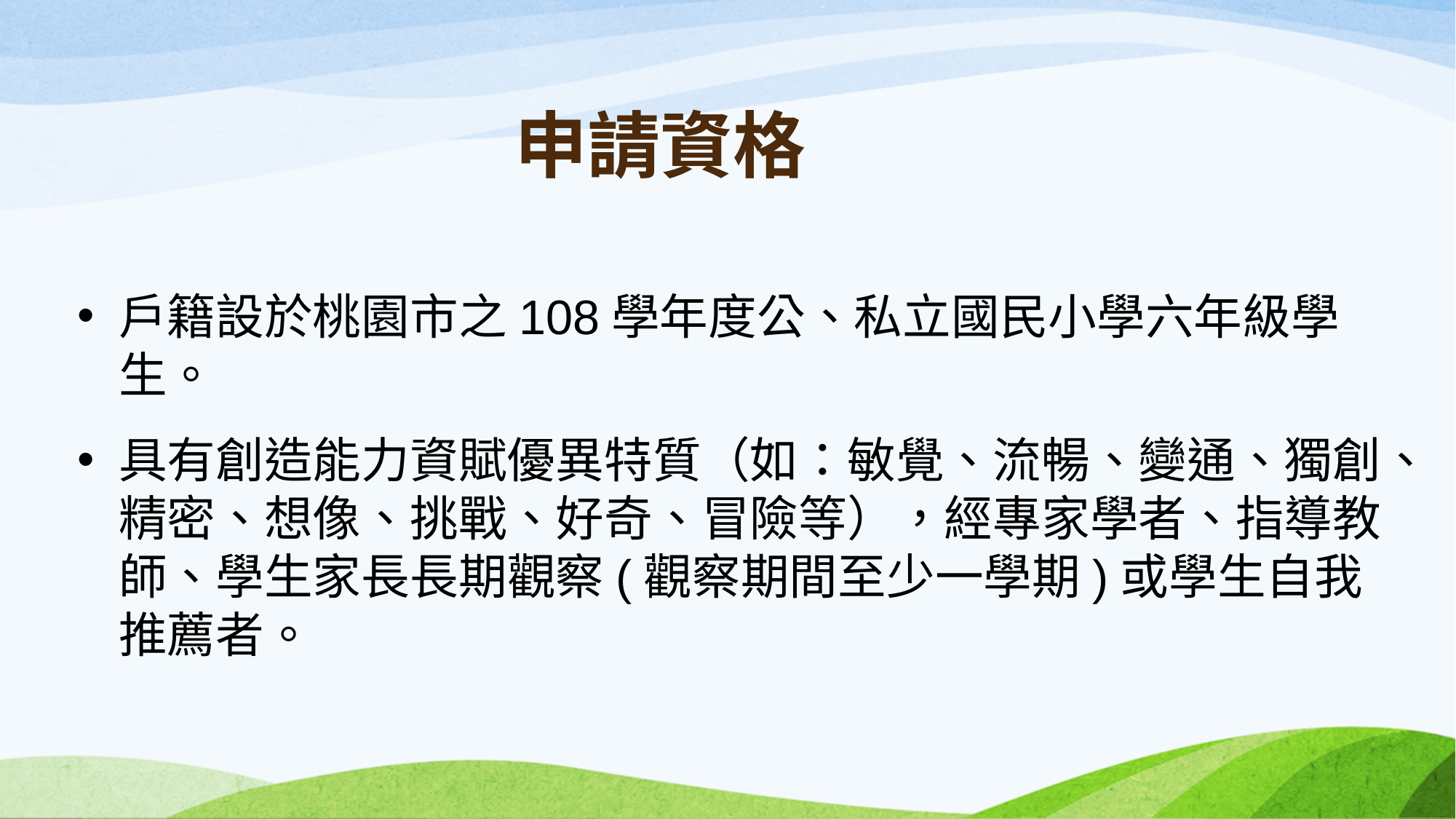

# 申請資格
戶籍設於桃園市之108學年度公、私立國民小學六年級學生。
具有創造能力資賦優異特質（如：敏覺、流暢、變通、獨創、精密、想像、挑戰、好奇、冒險等），經專家學者、指導教師、學生家長長期觀察(觀察期間至少一學期)或學生自我推薦者。